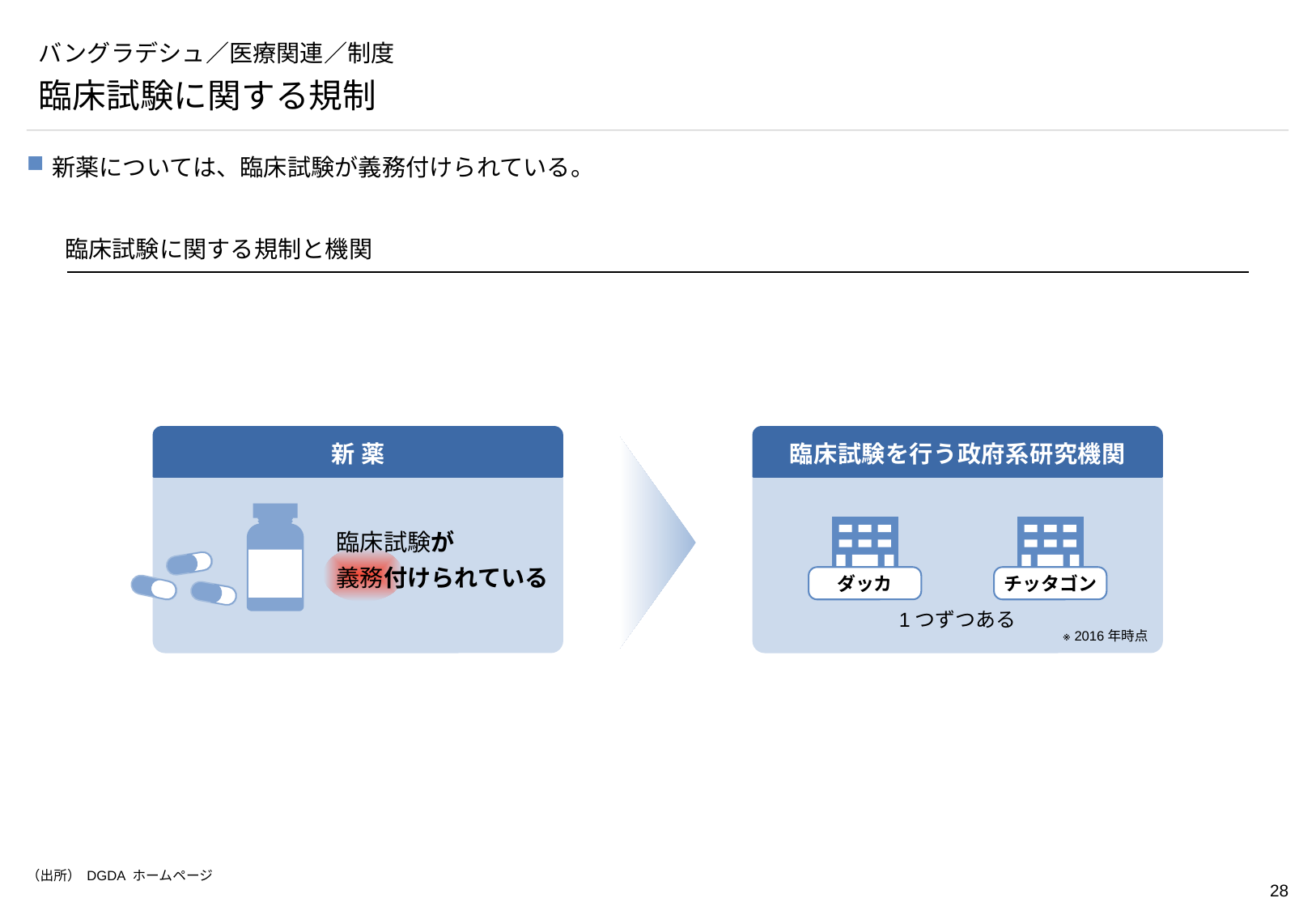

# バングラデシュ／医療関連／制度
臨床試験に関する規制
新薬については、臨床試験が義務付けられている。
臨床試験に関する規制と機関
新 薬
臨床試験を行う政府系研究機関

臨床試験が
義務付けられている

ダッカ
チッタゴン
1つずつある
※ 2016年時点
（出所） DGDA ホームページ